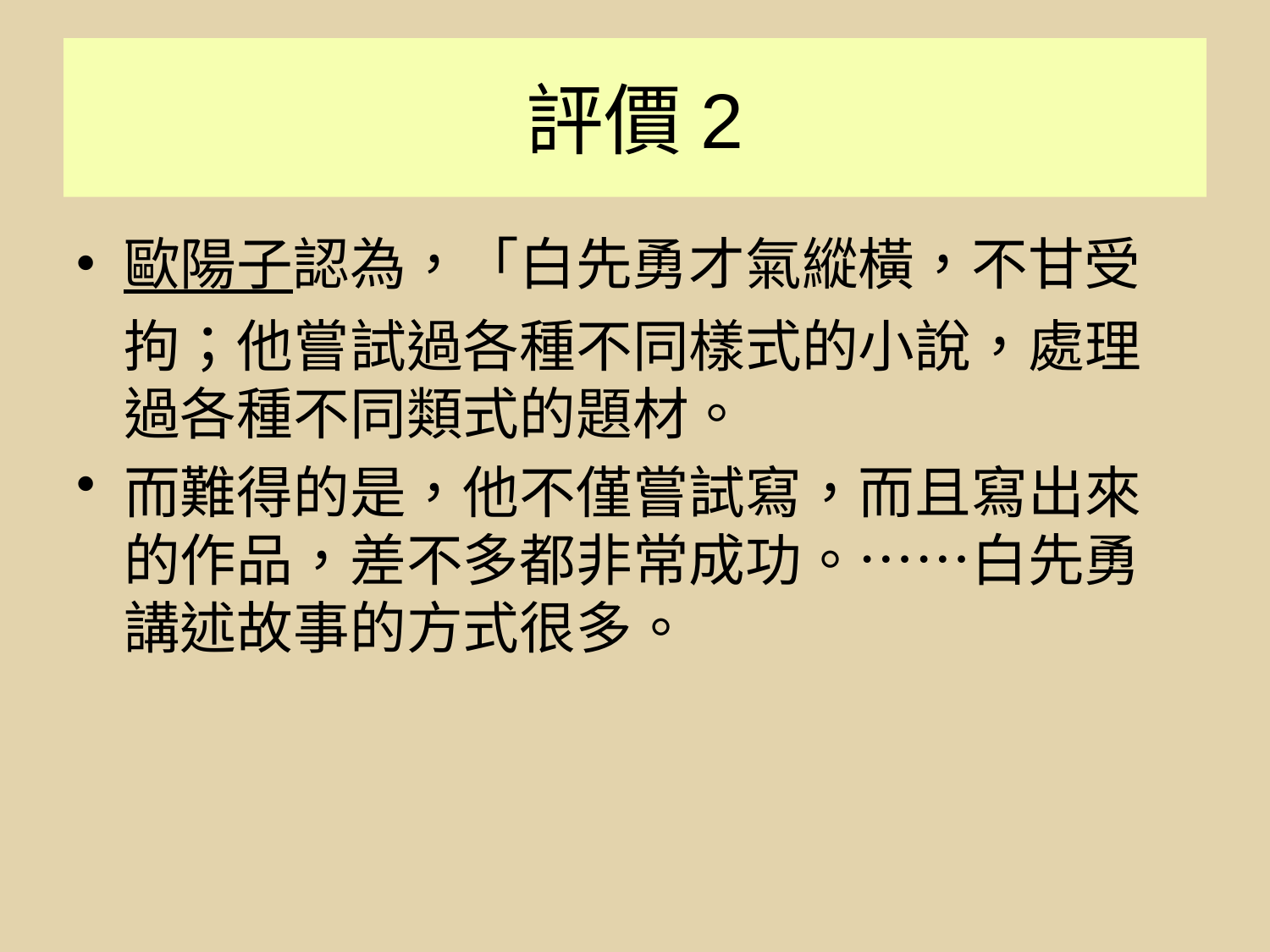

# 評價2
歐陽子認為，「白先勇才氣縱橫，不甘受拘；他嘗試過各種不同樣式的小說，處理過各種不同類式的題材。
而難得的是，他不僅嘗試寫，而且寫出來的作品，差不多都非常成功。……白先勇講述故事的方式很多。